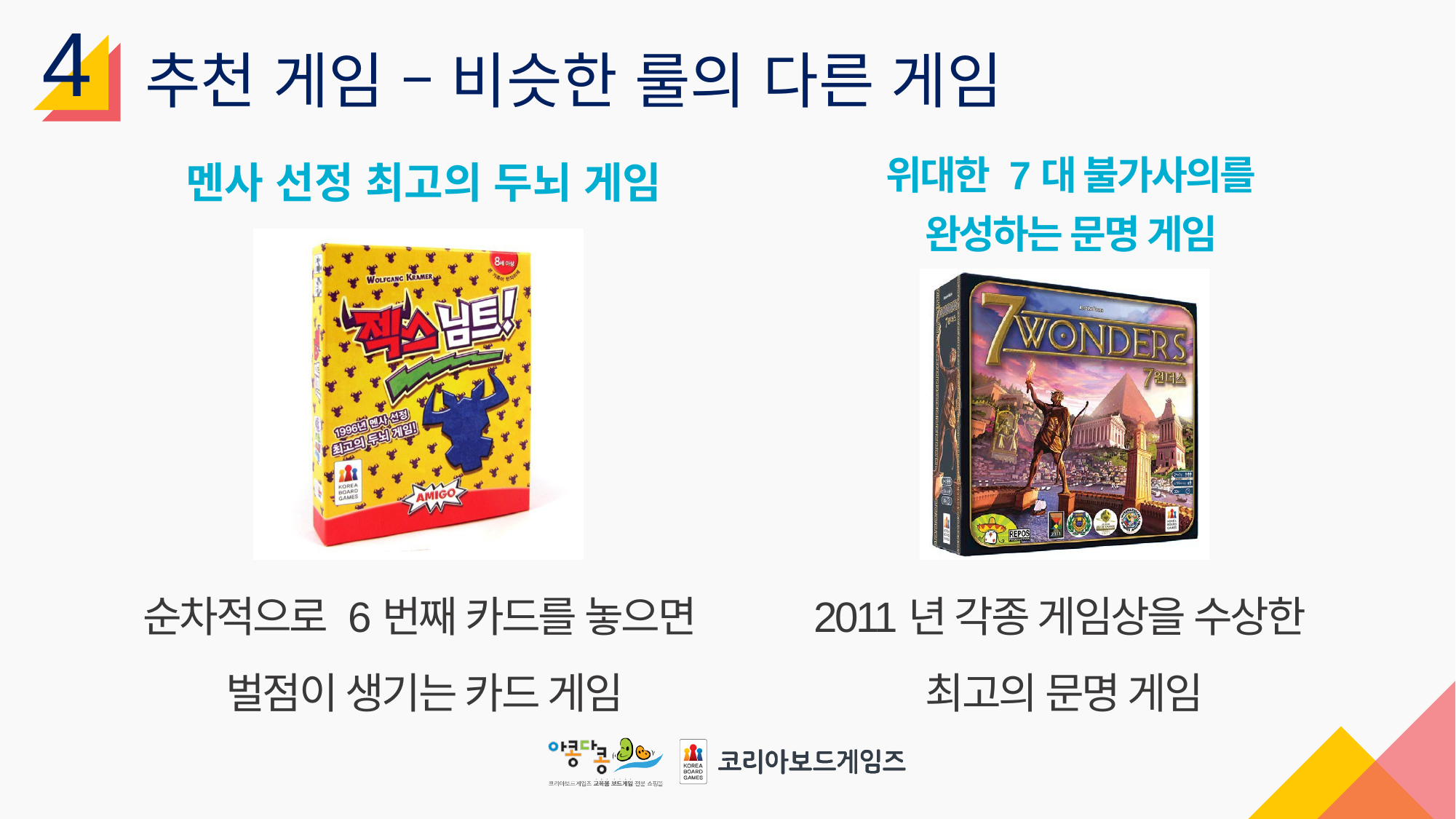

4
추천 게임 – 비슷한 룰의 다른 게임
위대한 7대 불가사의를
완성하는 문명 게임
멘사 선정 최고의 두뇌 게임

2011년 각종 게임상을 수상한
최고의 문명 게임
순차적으로 6번째 카드를 놓으면
벌점이 생기는 카드 게임